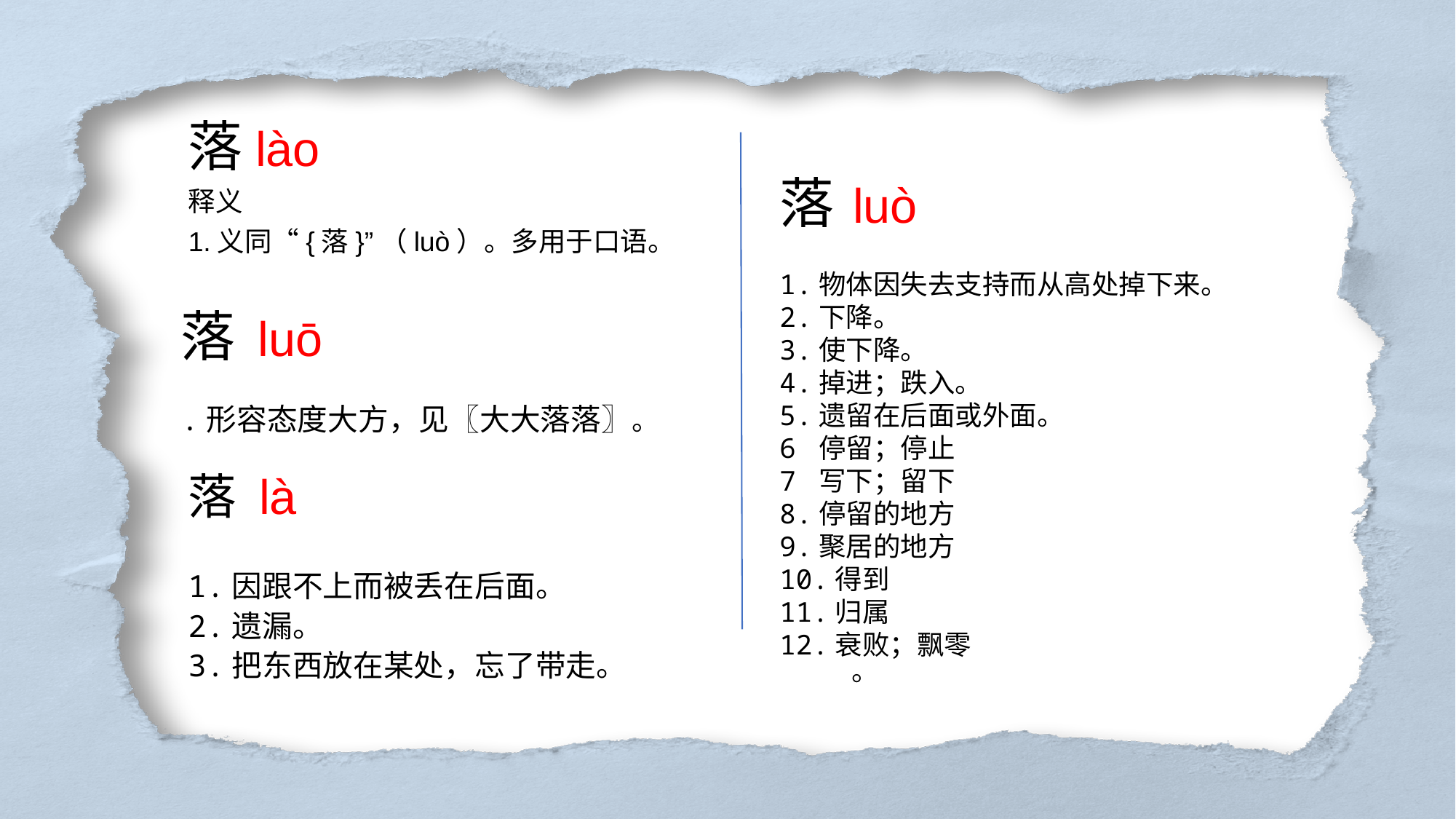

落 lào
释义
1.义同“{落}”（luò）。多用于口语。
落  luò

1.物体因失去支持而从高处掉下来。
2.下降。
3.使下降。
4.掉进；跌入。
5.遗留在后面或外面。
6 停留；停止
7 写下；留下
8.停留的地方
9.聚居的地方
10.得到
11.归属
12.衰败；飘零
落 luō

.形容态度大方，见〖大大落落〗。
落 là

1.因跟不上而被丢在后面。
2.遗漏。
3.把东西放在某处，忘了带走。
。